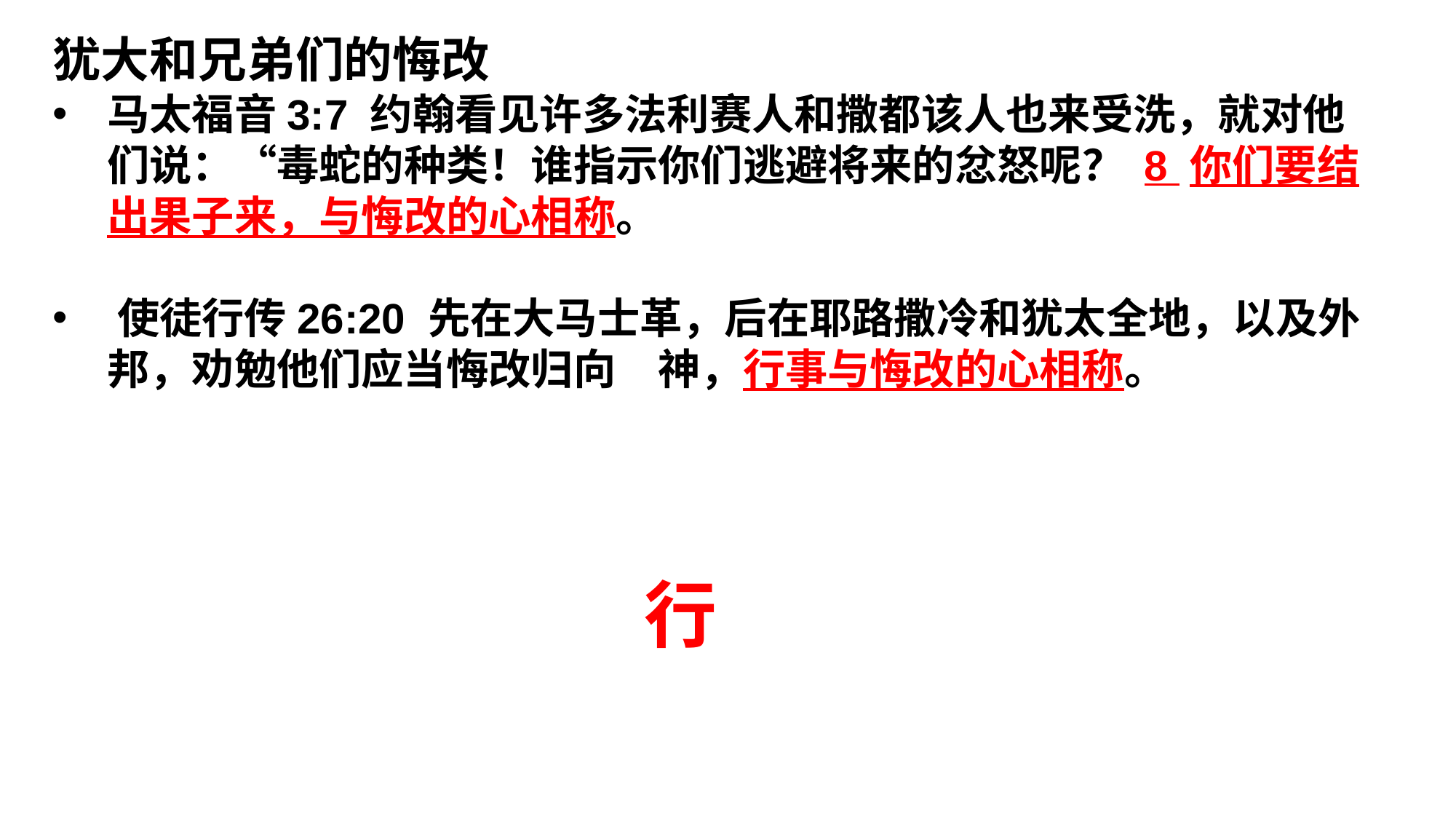

犹大和兄弟们的悔改
马太福音‬3:7 约翰看见许多法利赛人和撒都该人也来受洗，就对他们说：“毒蛇的种类！谁指示你们逃避将来的忿怒呢？ 8 你们要结出果子来，与悔改的心相称。

‪使徒行传‬26:20 先在大马士革，后在耶路撒冷和犹太全地，以及外邦，劝勉他们应当悔改归向　神，行事与悔改的心相称。

行